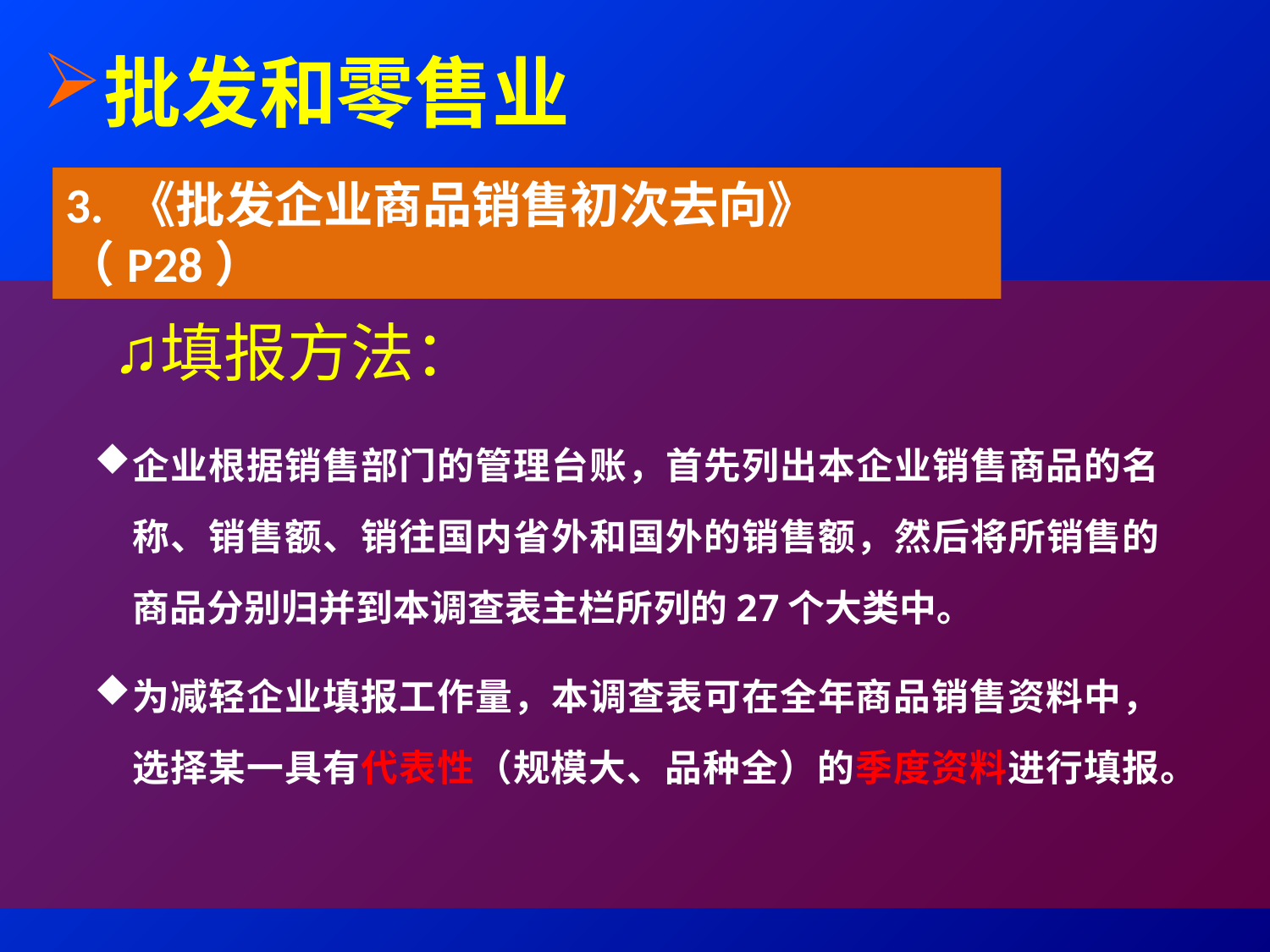

批发和零售业
1. 《批发和零售企业毛利额》（P20）
3. 《批发企业商品销售初次去向》（P28）

填报方法：
企业根据销售部门的管理台账，首先列出本企业销售商品的名称、销售额、销往国内省外和国外的销售额，然后将所销售的商品分别归并到本调查表主栏所列的27个大类中。
为减轻企业填报工作量，本调查表可在全年商品销售资料中，选择某一具有代表性（规模大、品种全）的季度资料进行填报。